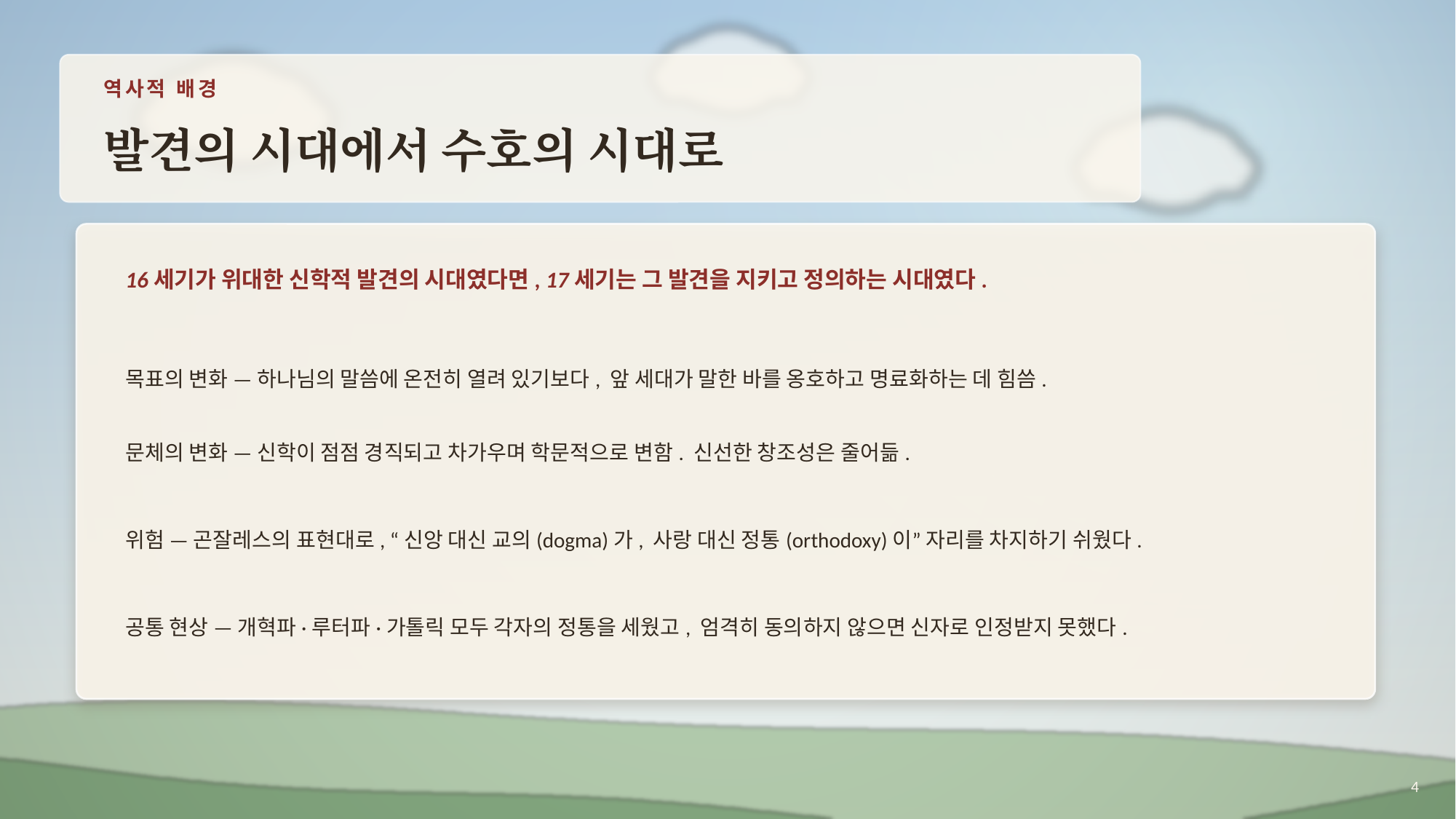

역사적 배경
발견의 시대에서 수호의 시대로

16세기가 위대한 신학적 발견의 시대였다면, 17세기는 그 발견을 지키고 정의하는 시대였다.
목표의 변화 — 하나님의 말씀에 온전히 열려 있기보다, 앞 세대가 말한 바를 옹호하고 명료화하는 데 힘씀.

문체의 변화 — 신학이 점점 경직되고 차가우며 학문적으로 변함. 신선한 창조성은 줄어듦.

위험 — 곤잘레스의 표현대로, “신앙 대신 교의(dogma)가, 사랑 대신 정통(orthodoxy)이” 자리를 차지하기 쉬웠다.

공통 현상 — 개혁파·루터파·가톨릭 모두 각자의 정통을 세웠고, 엄격히 동의하지 않으면 신자로 인정받지 못했다.
4